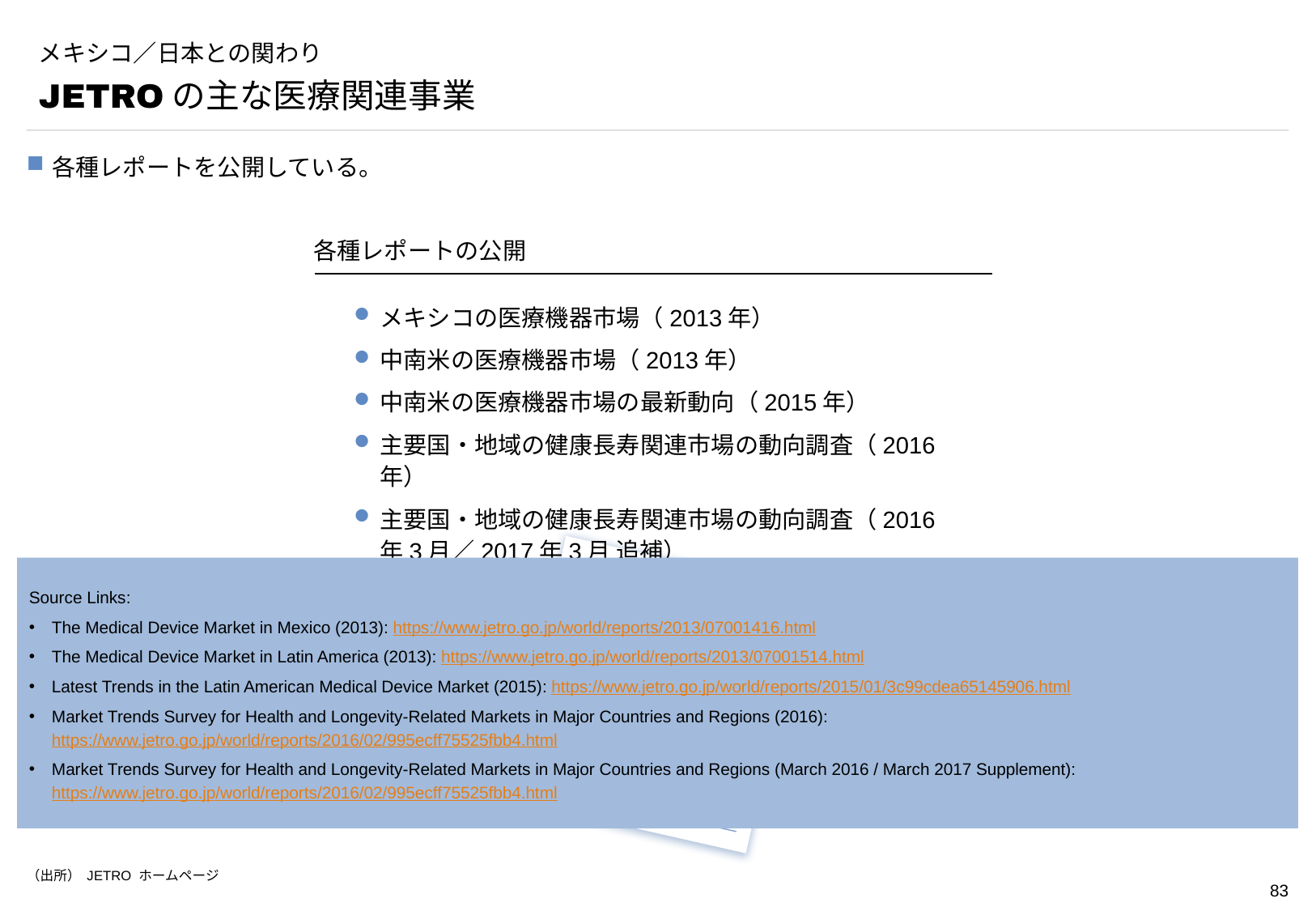

# メキシコ／日本との関わり
JETROの主な医療関連事業
各種レポートを公開している。
各種レポートの公開
メキシコの医療機器市場（2013年）
中南米の医療機器市場（2013年）
中南米の医療機器市場の最新動向（2015年）
主要国・地域の健康長寿関連市場の動向調査（2016年）
主要国・地域の健康長寿関連市場の動向調査（2016年3月／2017年3月 追補）

Source Links:
The Medical Device Market in Mexico (2013): https://www.jetro.go.jp/world/reports/2013/07001416.html
The Medical Device Market in Latin America (2013): https://www.jetro.go.jp/world/reports/2013/07001514.html
Latest Trends in the Latin American Medical Device Market (2015): https://www.jetro.go.jp/world/reports/2015/01/3c99cdea65145906.html
Market Trends Survey for Health and Longevity-Related Markets in Major Countries and Regions (2016): https://www.jetro.go.jp/world/reports/2016/02/995ecff75525fbb4.html
Market Trends Survey for Health and Longevity-Related Markets in Major Countries and Regions (March 2016 / March 2017 Supplement): https://www.jetro.go.jp/world/reports/2016/02/995ecff75525fbb4.html
（出所） JETRO ホームページ